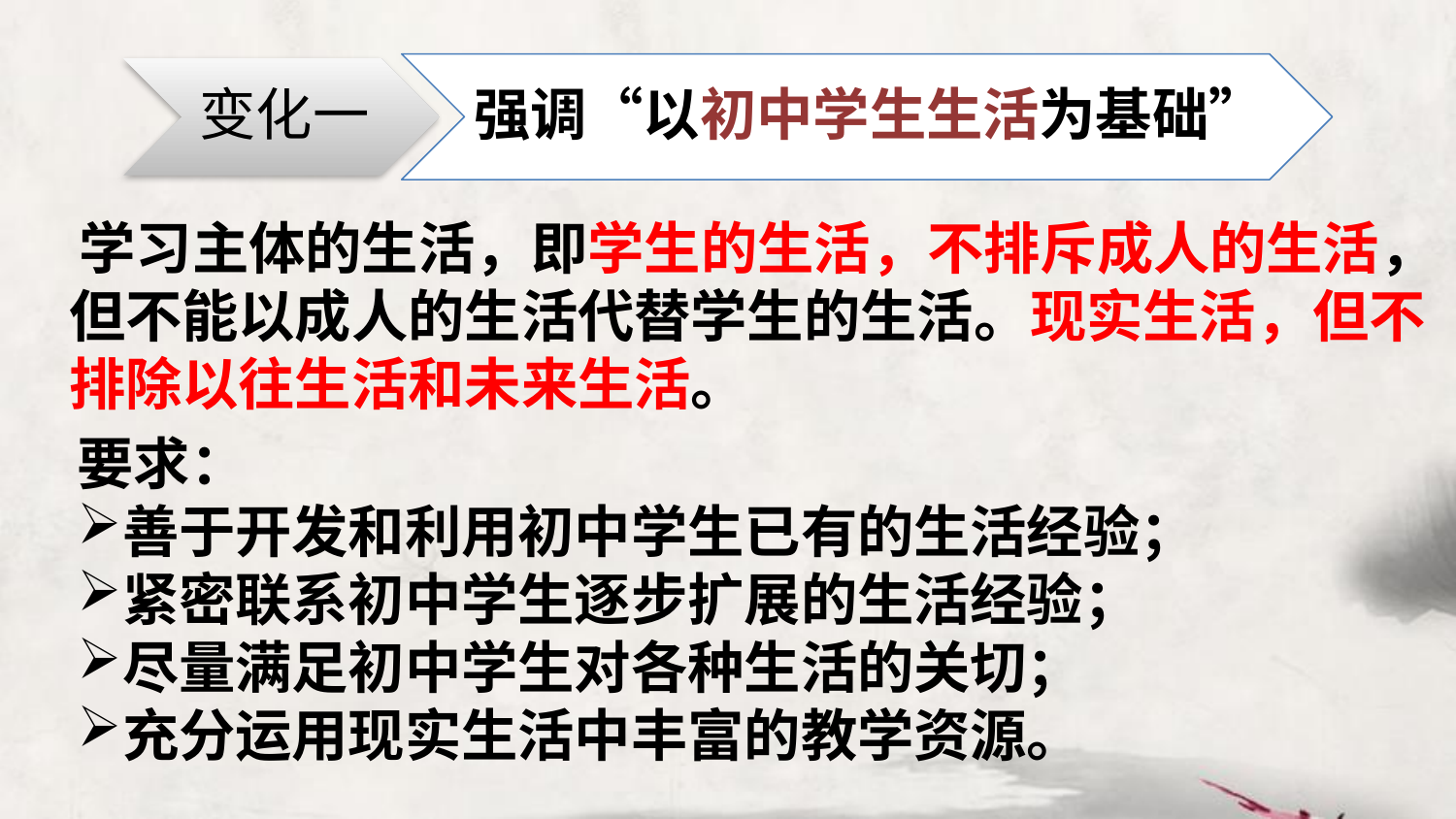

强调“以初中学生生活为基础”

变化一
    学习主体的生活，即学生的生活，不排斥成人的生活，但不能以成人的生活代替学生的生活。现实生活，但不排除以往生活和未来生活。
要求：
善于开发和利用初中学生已有的生活经验；
紧密联系初中学生逐步扩展的生活经验；
尽量满足初中学生对各种生活的关切；
充分运用现实生活中丰富的教学资源。